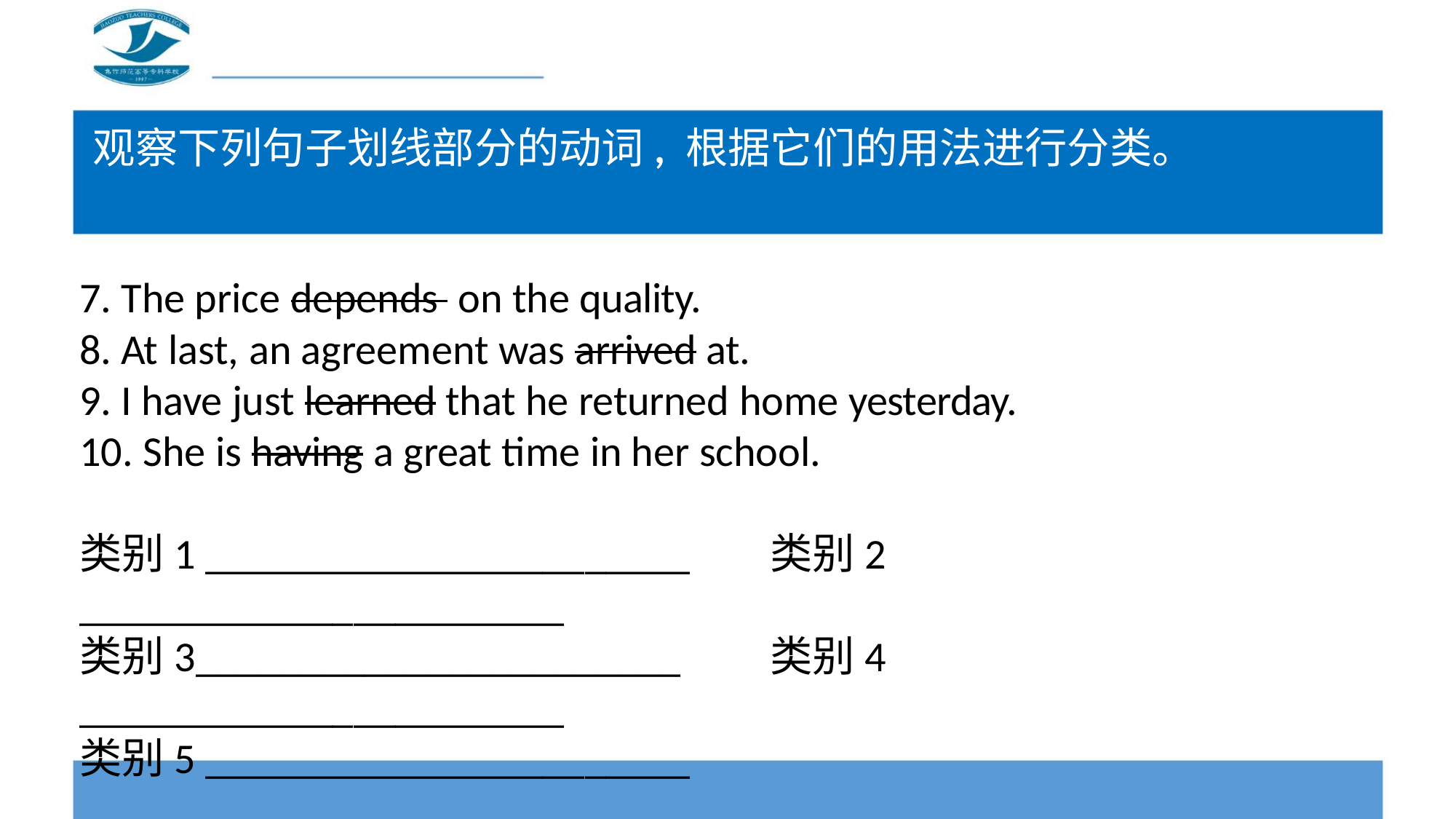

观察下列句子划线部分的动词, 根据它们的用法进行分类。
7. The price depends  on the quality.
8. At last, an agreement was arrived at.
9. I have just learned that he returned home yesterday.
10. She is having a great time in her school.
类别1 _______________________ 类别2 _______________________
类别3_______________________ 类别4 _______________________
类别5 _______________________